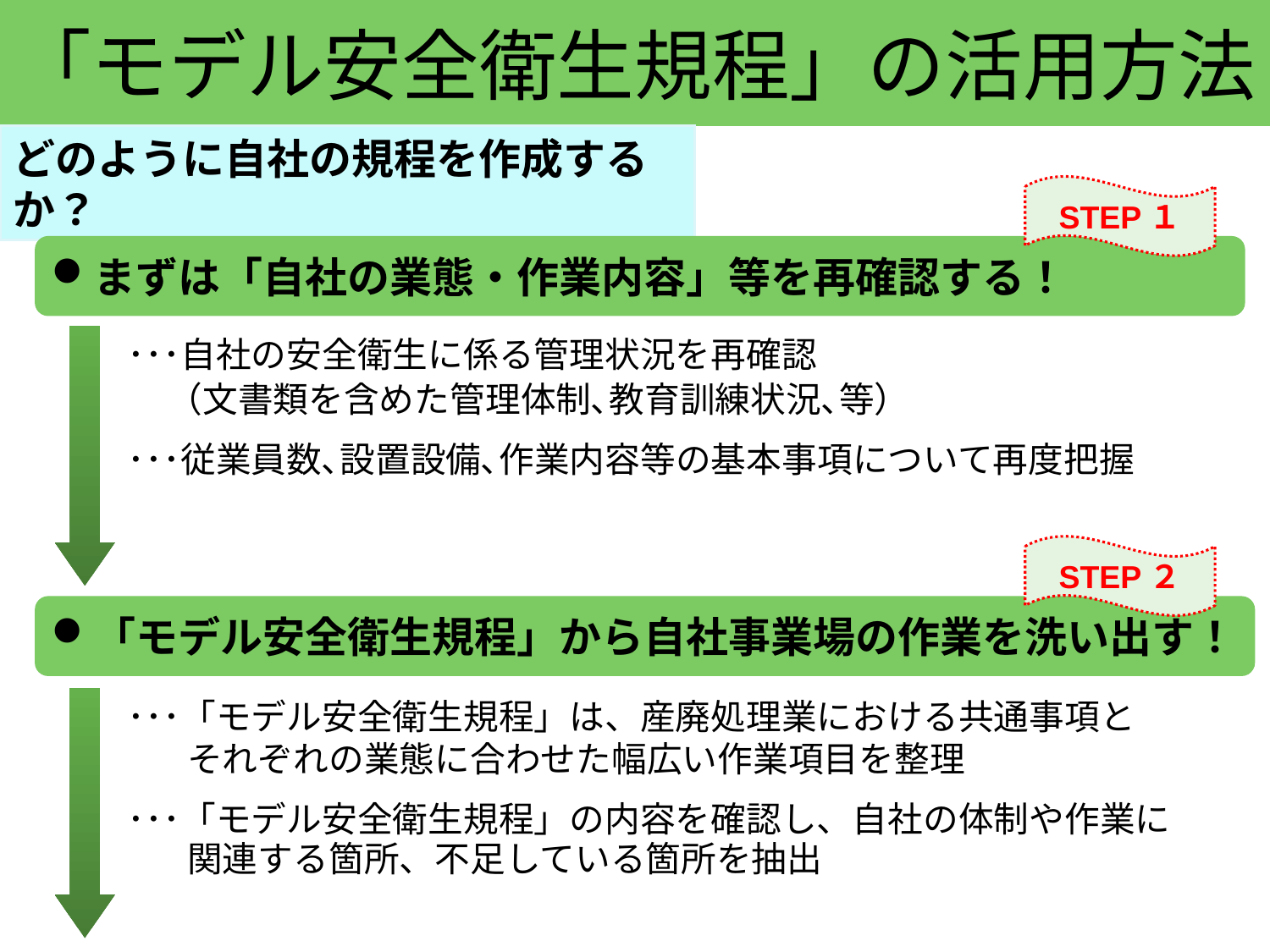

「モデル安全衛生規程」の活用方法
どのように自社の規程を作成するか？
STEP１
まずは「自社の業態・作業内容」等を再確認する！

･･･自社の安全衛生に係る管理状況を再確認
    （文書類を含めた管理体制､教育訓練状況､等）
･･･従業員数､設置設備､作業内容等の基本事項について再度把握
STEP２
「モデル安全衛生規程」から自社事業場の作業を洗い出す！

･･･「モデル安全衛生規程」は、産廃処理業における共通事項と
それぞれの業態に合わせた幅広い作業項目を整理
･･･「モデル安全衛生規程」の内容を確認し、自社の体制や作業に
関連する箇所、不足している箇所を抽出